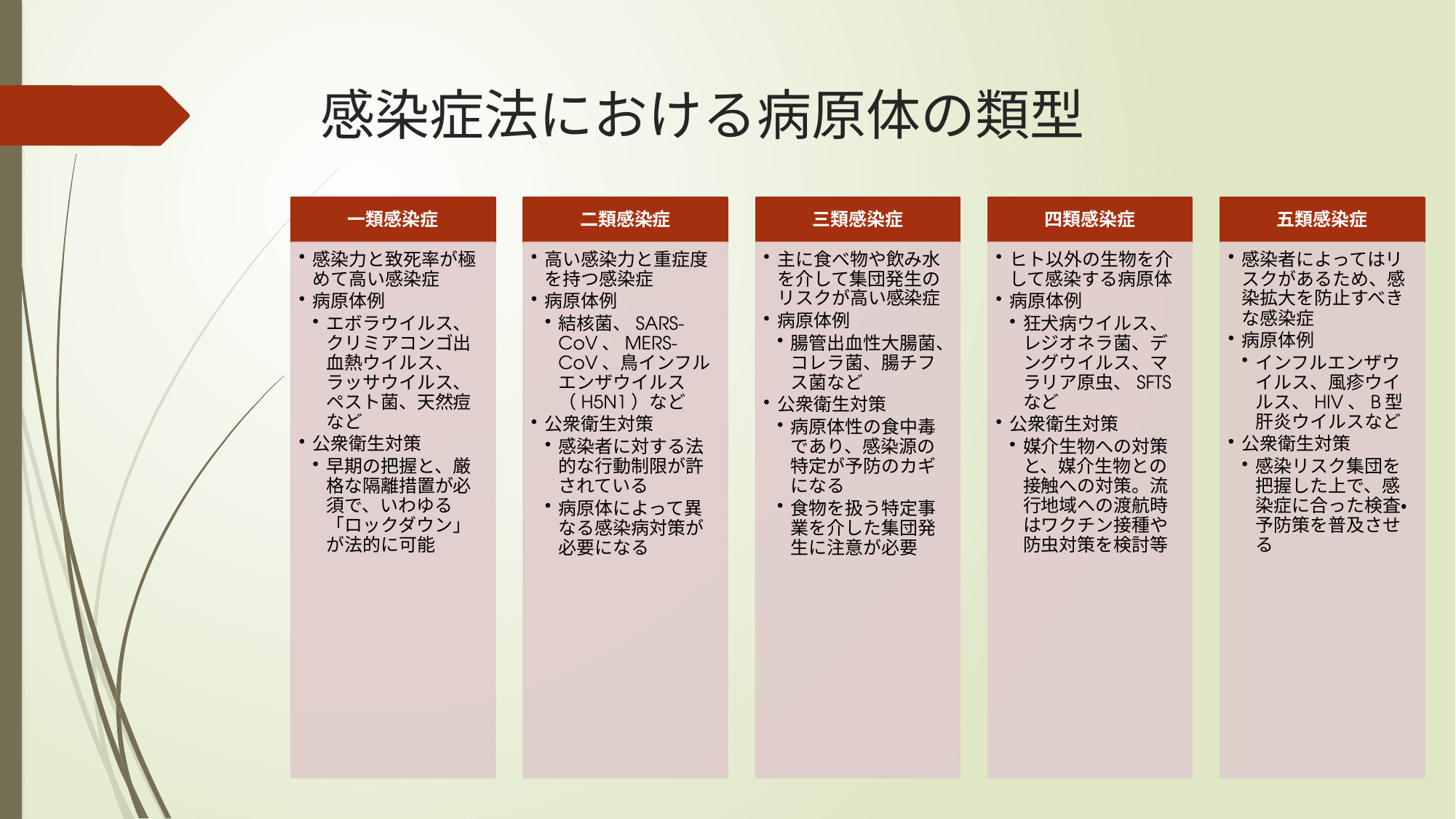

# 感染症法における病原体の類型
一類感染症
感染力と致死率が極めて高い感染症
病原体例
エボラウイルス、クリミアコンゴ出血熱ウイルス、ラッサウイルス、ペスト菌、天然痘など
公衆衛生対策
早期の把握と、厳格な隔離措置が必須で、いわゆる「ロックダウン」が法的に可能
二類感染症
高い感染力と重症度を持つ感染症
病原体例
結核菌、SARS-CoV、MERS-CoV、鳥インフルエンザウイルス（H5N1）など
公衆衛生対策
感染者に対する法的な行動制限が許されている
病原体によって異なる感染病対策が必要になる
三類感染症
主に食べ物や飲み水を介して集団発生のリスクが高い感染症
病原体例
腸管出血性大腸菌、コレラ菌、腸チフス菌など
公衆衛生対策
病原体性の食中毒であり、感染源の特定が予防のカギになる
食物を扱う特定事業を介した集団発生に注意が必要
四類感染症
ヒト以外の生物を介して感染する病原体
病原体例
狂犬病ウイルス、レジオネラ菌、デングウイルス、マラリア原虫、SFTSなど
公衆衛生対策
媒介生物への対策と、媒介生物との接触への対策。流行地域への渡航時はワクチン接種や防虫対策を検討等
五類感染症
感染者によってはリスクがあるため、感染拡大を防止すべきな感染症
病原体例
インフルエンザウイルス、風疹ウイルス、HIV、B型肝炎ウイルスなど
公衆衛生対策
感染リスク集団を把握した上で、感染症に合った検査・予防策を普及させる